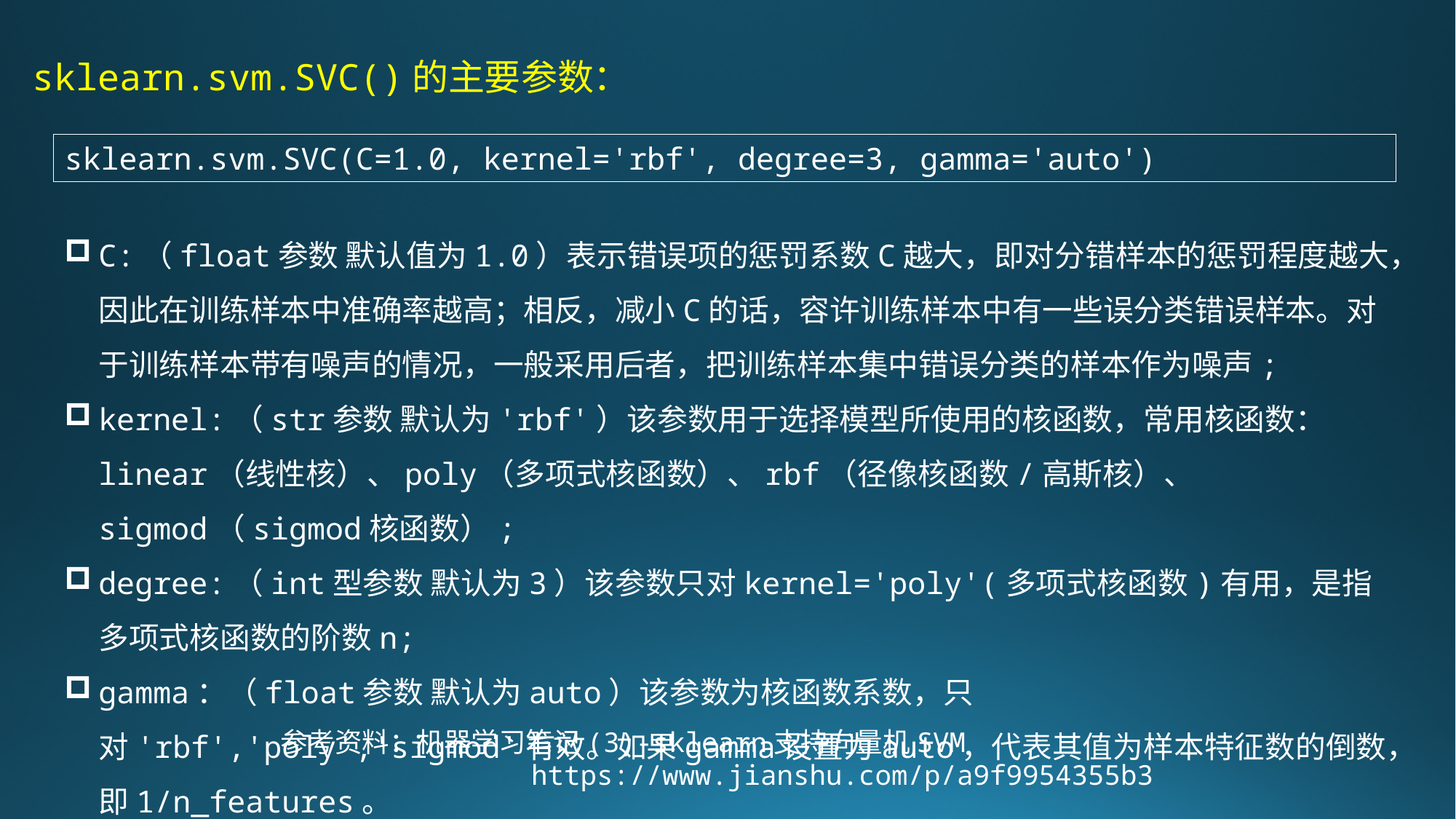

sklearn.svm.SVC()的主要参数：
sklearn.svm.SVC(C=1.0, kernel='rbf', degree=3, gamma='auto')
C:（float参数 默认值为1.0）表示错误项的惩罚系数C越大，即对分错样本的惩罚程度越大，因此在训练样本中准确率越高；相反，减小C的话，容许训练样本中有一些误分类错误样本。对于训练样本带有噪声的情况，一般采用后者，把训练样本集中错误分类的样本作为噪声;
kernel:（str参数 默认为'rbf'）该参数用于选择模型所使用的核函数，常用核函数：linear（线性核）、poly（多项式核函数）、rbf（径像核函数/高斯核）、 sigmod（sigmod核函数）;
degree:（int型参数 默认为3）该参数只对kernel='poly'(多项式核函数)有用，是指多项式核函数的阶数n;
gamma：（float参数 默认为auto）该参数为核函数系数，只对'rbf','poly','sigmod'有效。如果gamma设置为auto，代表其值为样本特征数的倒数，即1/n_features。
参考资料：机器学习笔记(3)-sklearn支持向量机SVM
		  https://www.jianshu.com/p/a9f9954355b3